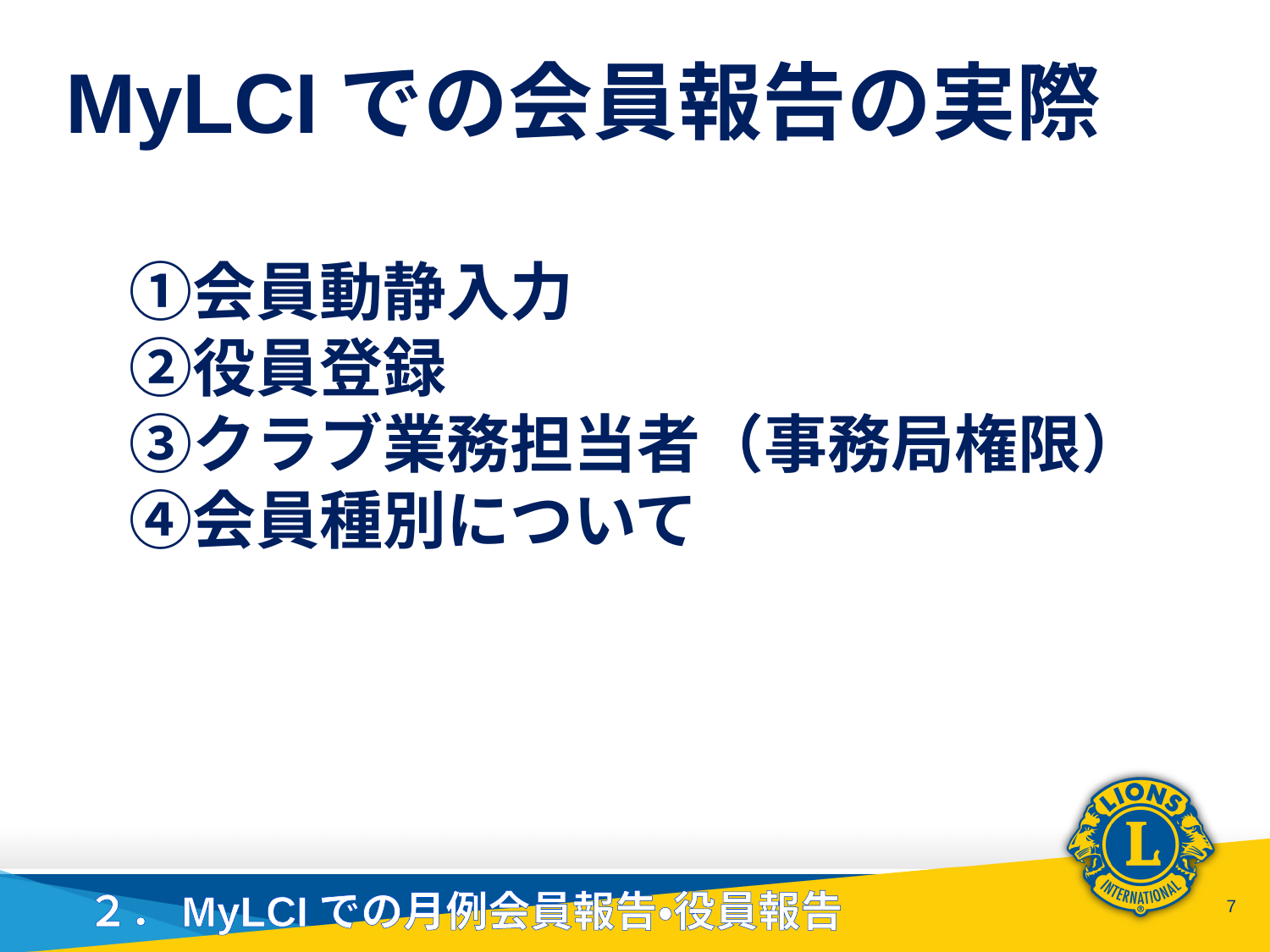

MyLCIでの会員報告の実際

　①会員動静入力
　②役員登録
　③クラブ業務担当者（事務局権限）
　④会員種別について
２．MyLCIでの月例会員報告・役員報告